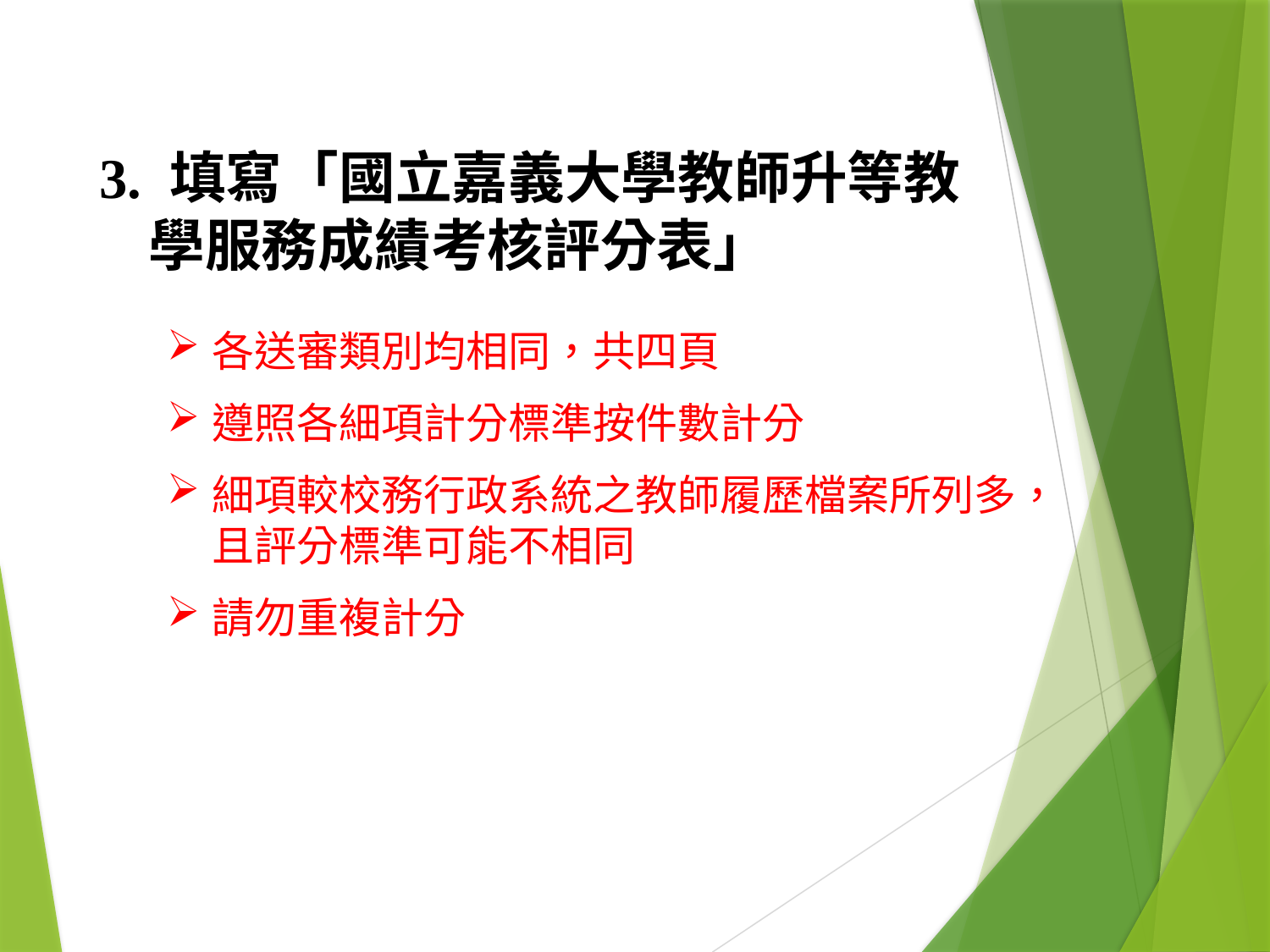

3. 填寫「國立嘉義大學教師升等教學服務成績考核評分表」
各送審類別均相同，共四頁
遵照各細項計分標準按件數計分
細項較校務行政系統之教師履歷檔案所列多，且評分標準可能不相同
請勿重複計分